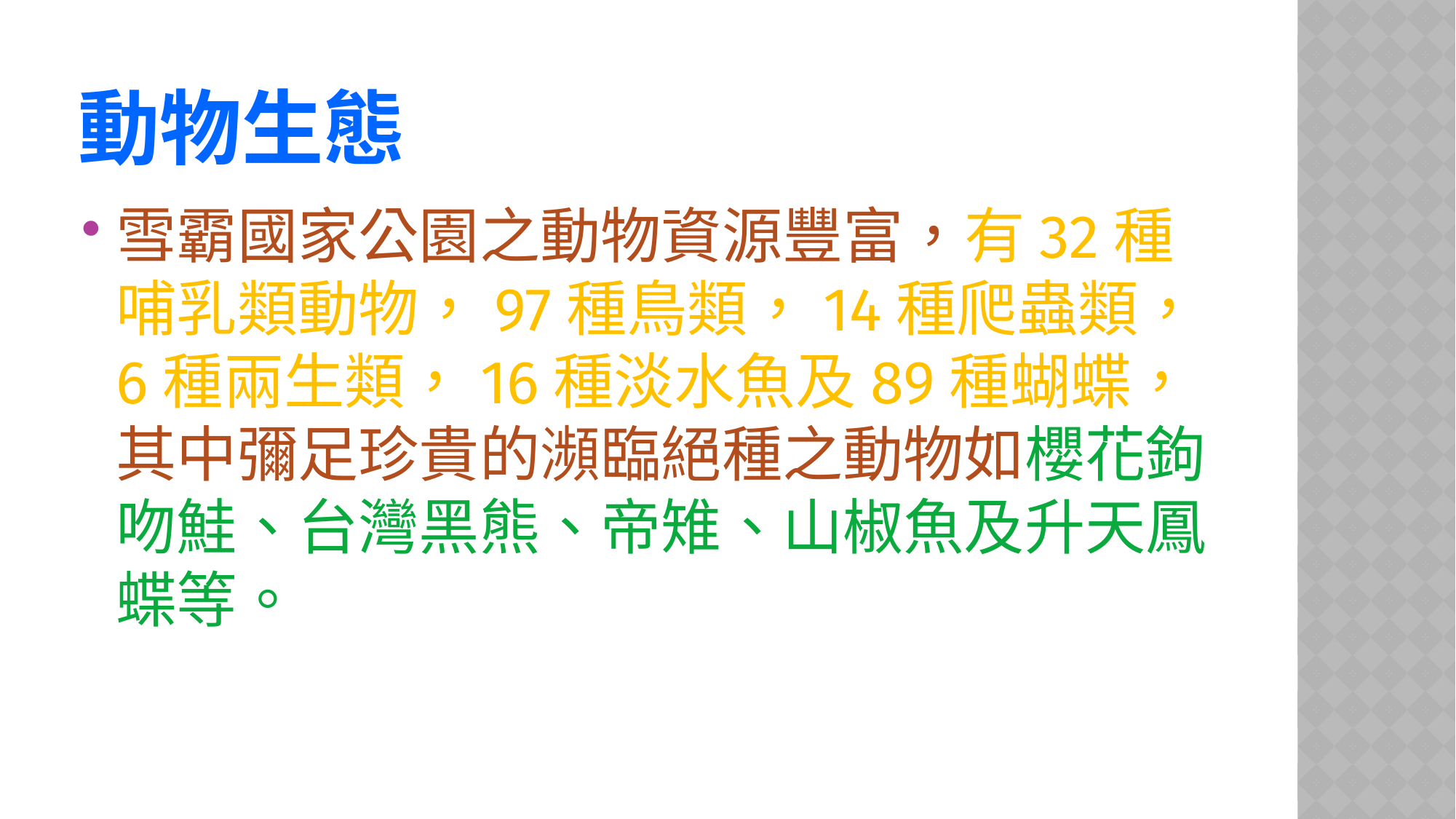

# 動物生態
雪霸國家公園之動物資源豐富，有32種哺乳類動物，97種鳥類，14種爬蟲類，6種兩生類，16種淡水魚及89種蝴蝶，其中彌足珍貴的瀕臨絕種之動物如櫻花鉤吻鮭、台灣黑熊、帝雉、山椒魚及升天鳳蝶等。